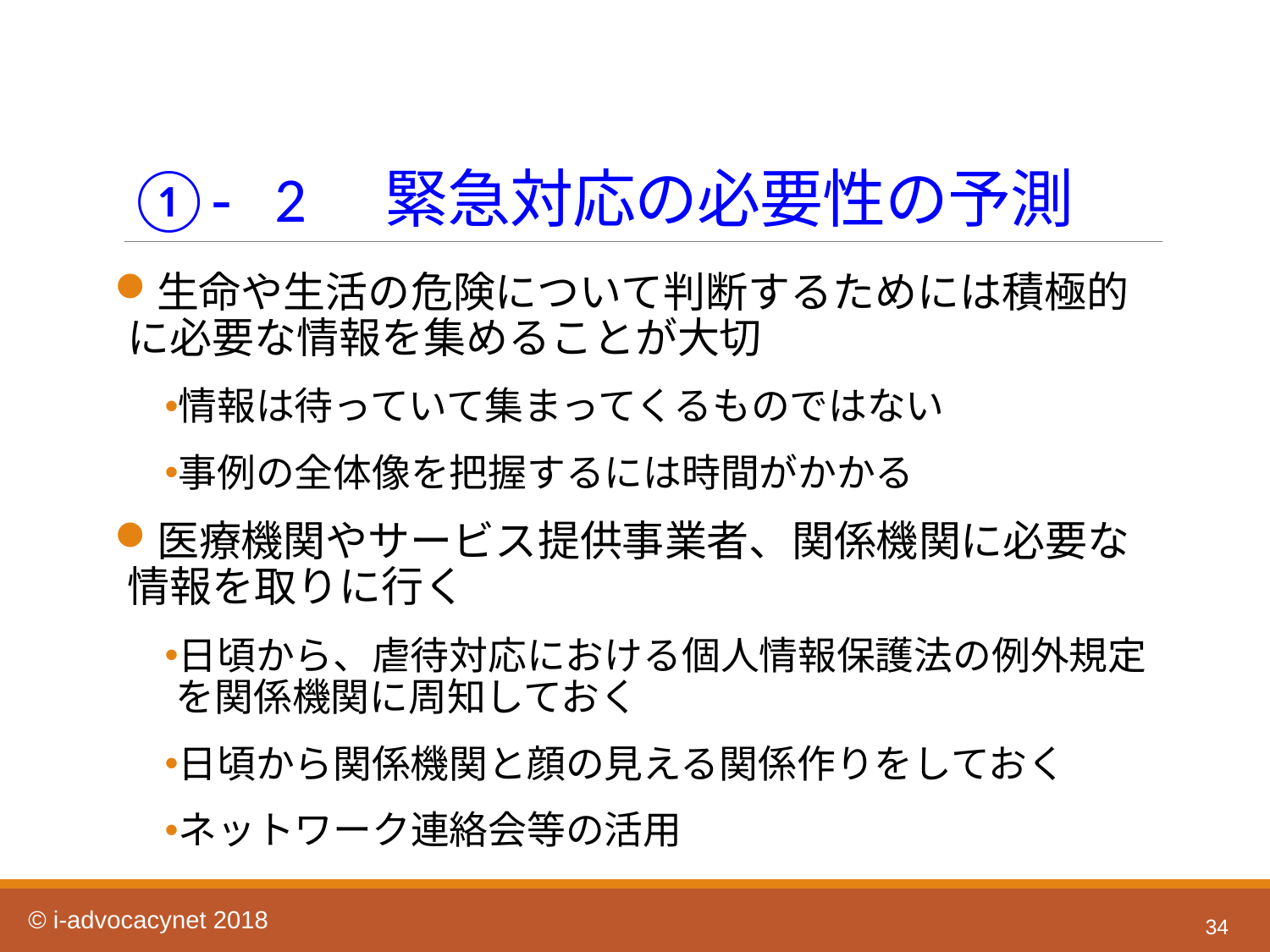

# ①‐2　緊急対応の必要性の予測
生命や生活の危険について判断するためには積極的に必要な情報を集めることが大切
情報は待っていて集まってくるものではない
事例の全体像を把握するには時間がかかる
医療機関やサービス提供事業者、関係機関に必要な情報を取りに行く
日頃から、虐待対応における個人情報保護法の例外規定を関係機関に周知しておく
日頃から関係機関と顔の見える関係作りをしておく
ネットワーク連絡会等の活用
34